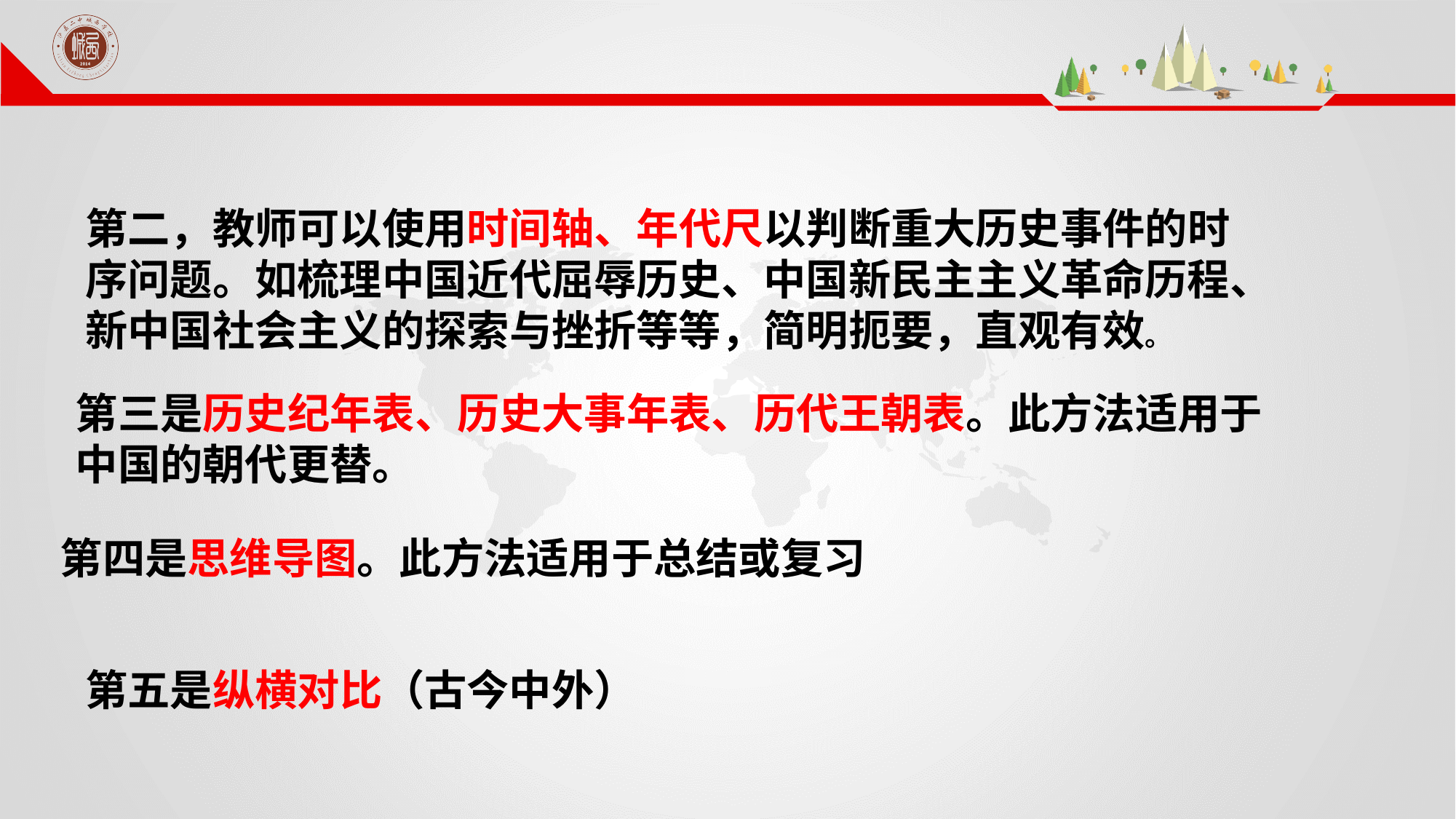

第二，教师可以使用时间轴、年代尺以判断重大历史事件的时序问题。如梳理中国近代屈辱历史、中国新民主主义革命历程、新中国社会主义的探索与挫折等等，简明扼要，直观有效。
第三是历史纪年表、历史大事年表、历代王朝表。此方法适用于中国的朝代更替。
第四是思维导图。此方法适用于总结或复习
第五是纵横对比（古今中外）